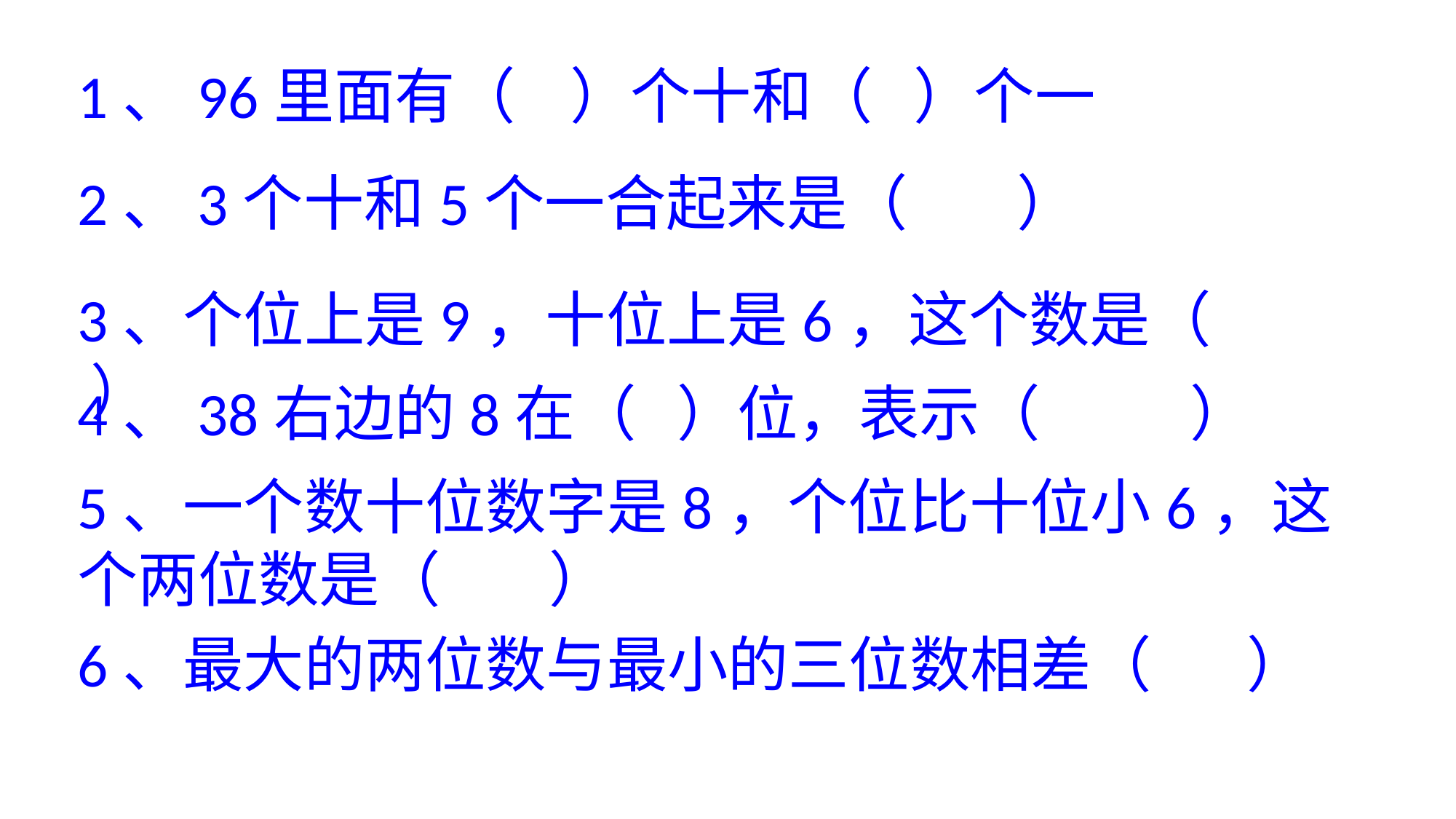

1、96里面有（    ）个十和（   ）个一
2、3个十和5个一合起来是（        ）
3、个位上是9，十位上是6，这个数是（     ）
4、38右边的8在（   ）位，表示（           ）
5、一个数十位数字是8，个位比十位小6，这个两位数是（        ）
6、最大的两位数与最小的三位数相差（       ）